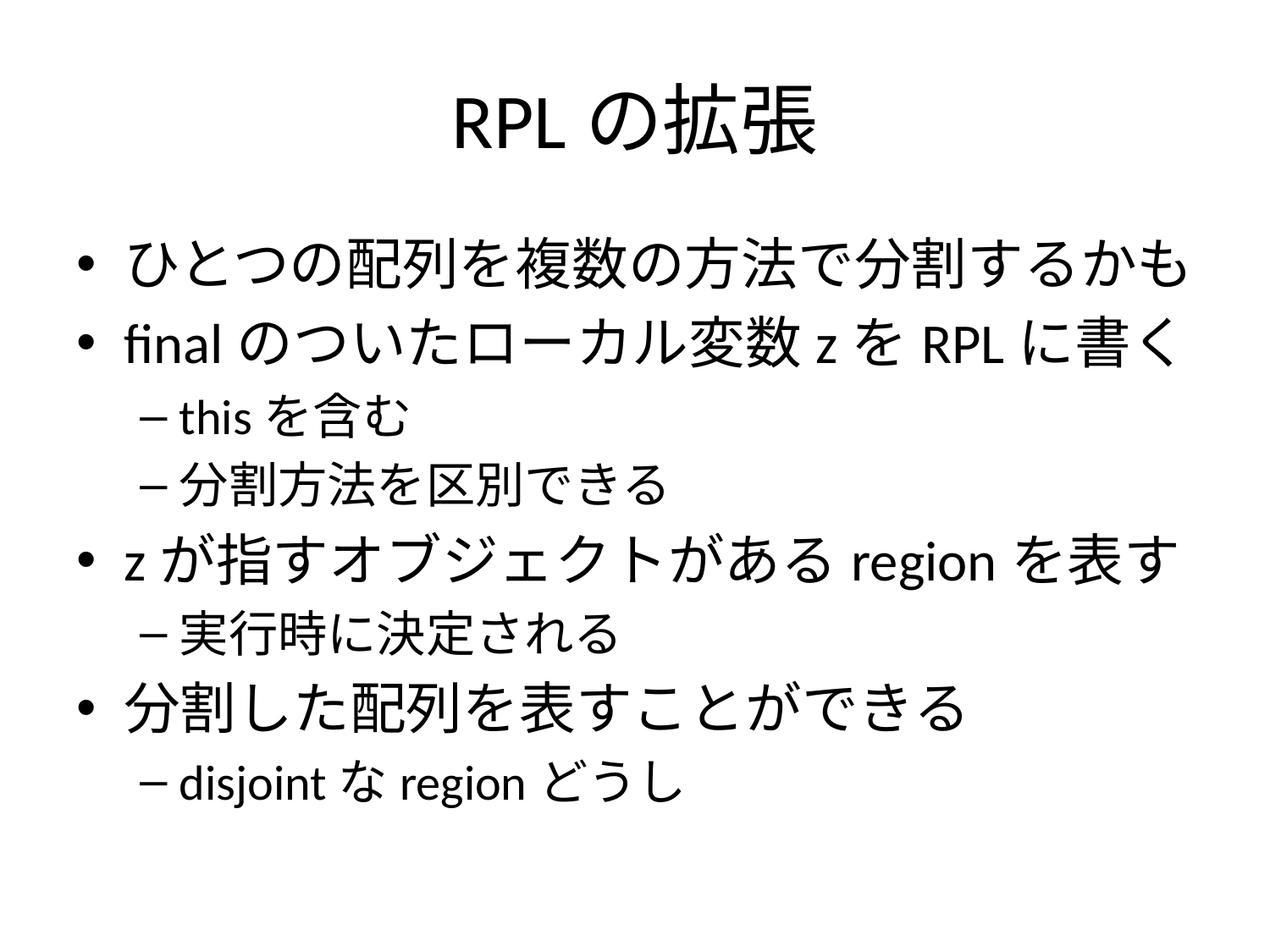

# RPLの拡張
ひとつの配列を複数の方法で分割するかも
finalのついたローカル変数zをRPLに書く
thisを含む
分割方法を区別できる
zが指すオブジェクトがあるregionを表す
実行時に決定される
分割した配列を表すことができる
disjointなregionどうし